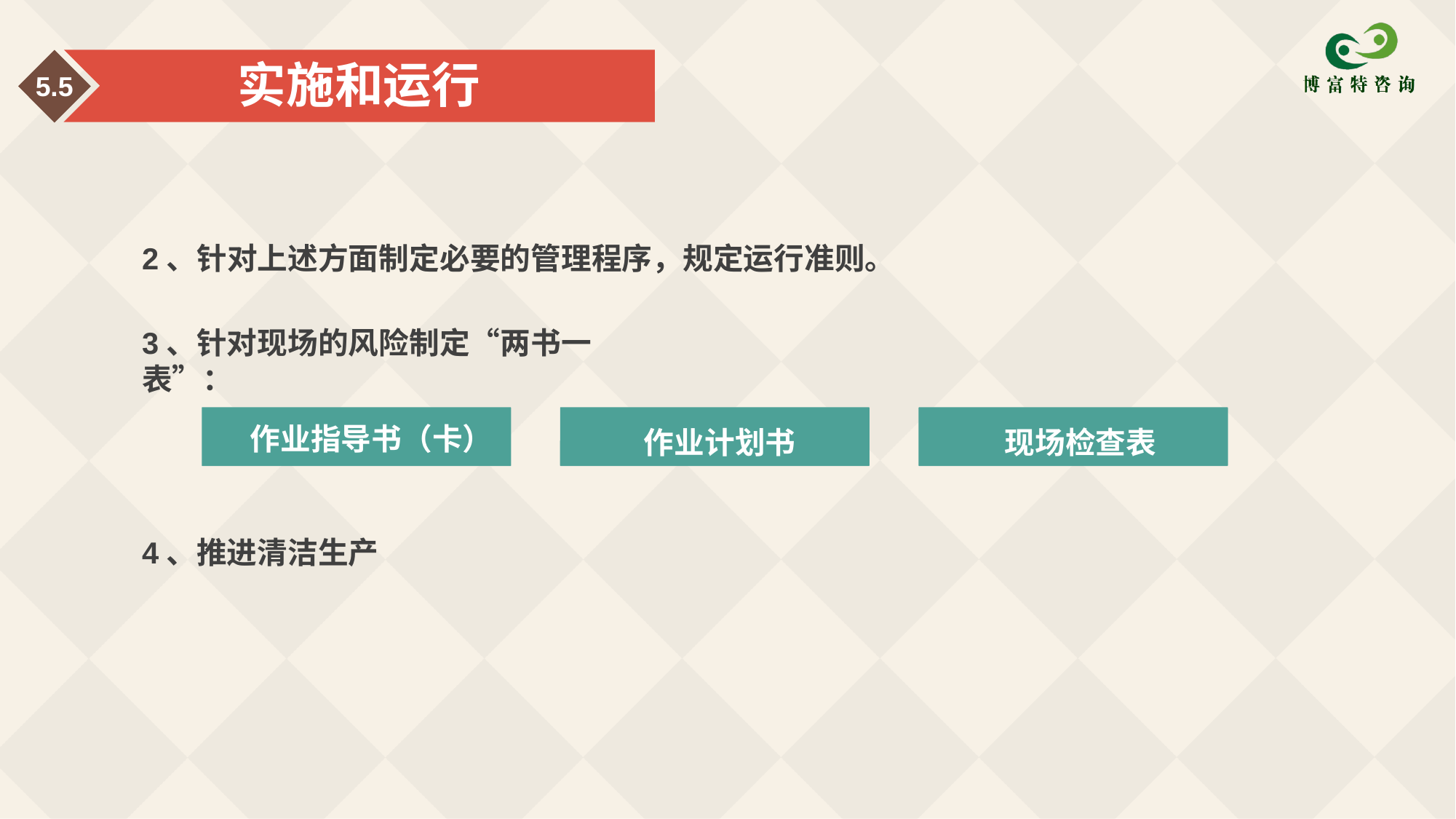

实施和运行

5.5
2、针对上述方面制定必要的管理程序，规定运行准则。
3、针对现场的风险制定“两书一表”：

作业指导书（卡）

作业计划书
现场检查表
4、推进清洁生产